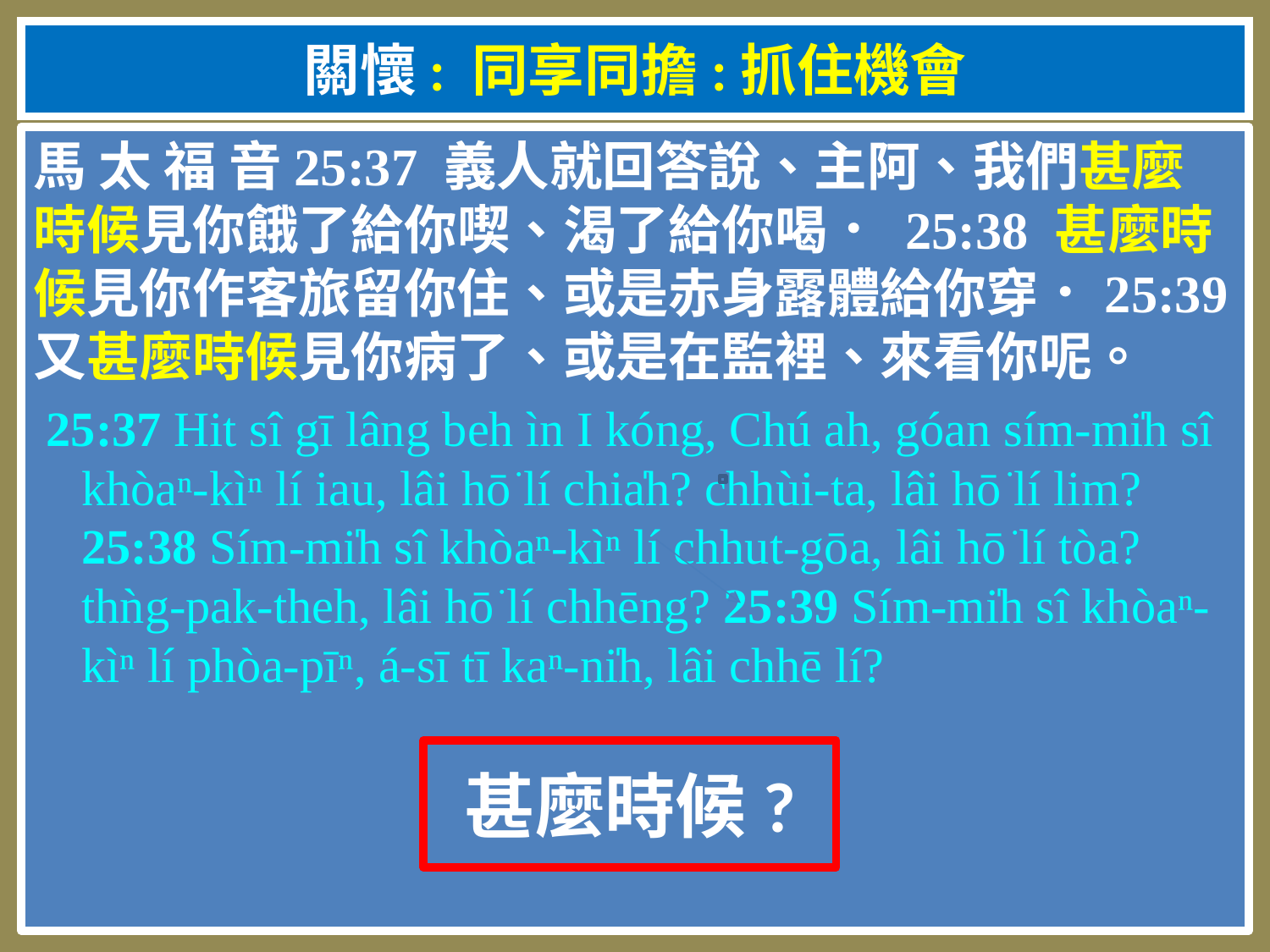

# 關懷: 同享同擔:抓住機會
馬 太 福 音25:37 義人就回答說、主阿、我們甚麼時候見你餓了給你喫、渴了給你喝． 25:38 甚麼時候見你作客旅留你住、或是赤身露體給你穿．25:39 又甚麼時候見你病了、或是在監裡、來看你呢。
 25:37 Hit sî gī lâng beh ìn I kóng, Chú ah, góan sím-mi̍h sî khòaⁿ-kìⁿ lí iau, lâi hō͘ lí chia̍h? chhùi-ta, lâi hō͘ lí lim?
25:38 Sím-mi̍h sî khòaⁿ-kìⁿ lí chhut-gōa, lâi hō͘ lí tòa? thǹg-pak-theh, lâi hō͘ lí chhēng? 25:39 Sím-mi̍h sî khòaⁿ-kìⁿ lí phòa-pīⁿ, á-sī tī kaⁿ-ni̍h, lâi chhē lí?

甚麼時候?